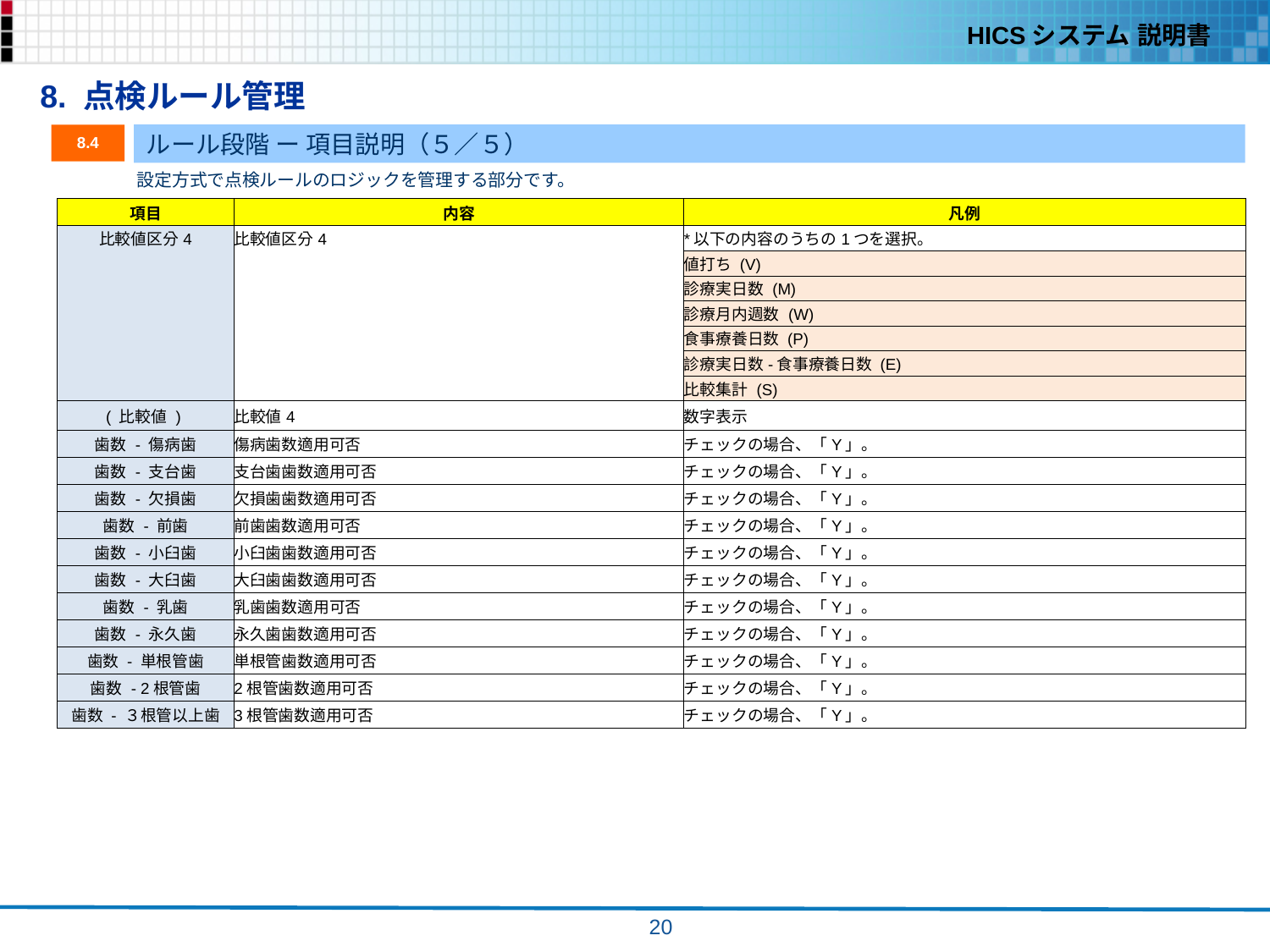

8. 点検ルール管理
ルール段階 ー 項目説明（５／５）
8.4
設定方式で点検ルールのロジックを管理する部分です。
| 項目 | 内容 | 凡例 |
| --- | --- | --- |
| 比較値区分4 | 比較値区分4 | \*以下の内容のうちの1つを選択。 |
|  |  | 値打ち (V) |
|  |  | 診療実日数 (M) |
|  |  | 診療月内週数 (W) |
|  |  | 食事療養日数 (P) |
|  |  | 診療実日数-食事療養日数 (E) |
|  |  | 比較集計 (S) |
| ( 比較値 ) | 比較値4 | 数字表示 |
| 歯数 - 傷病歯 | 傷病歯数適用可否 | チェックの場合、「Y」。 |
| 歯数 - 支台歯 | 支台歯歯数適用可否 | チェックの場合、「Y」。 |
| 歯数 - 欠損歯 | 欠損歯歯数適用可否 | チェックの場合、「Y」。 |
| 歯数 - 前歯 | 前歯歯数適用可否 | チェックの場合、「Y」。 |
| 歯数 - 小臼歯 | 小臼歯歯数適用可否 | チェックの場合、「Y」。 |
| 歯数 - 大臼歯 | 大臼歯歯数適用可否 | チェックの場合、「Y」。 |
| 歯数 - 乳歯 | 乳歯歯数適用可否 | チェックの場合、「Y」。 |
| 歯数 - 永久歯 | 永久歯歯数適用可否 | チェックの場合、「Y」。 |
| 歯数 - 単根管歯 | 単根管歯数適用可否 | チェックの場合、「Y」。 |
| 歯数 - 2根管歯 | 2根管歯数適用可否 | チェックの場合、「Y」。 |
| 歯数 - ３根管以上歯 | 3根管歯数適用可否 | チェックの場合、「Y」。 |
20